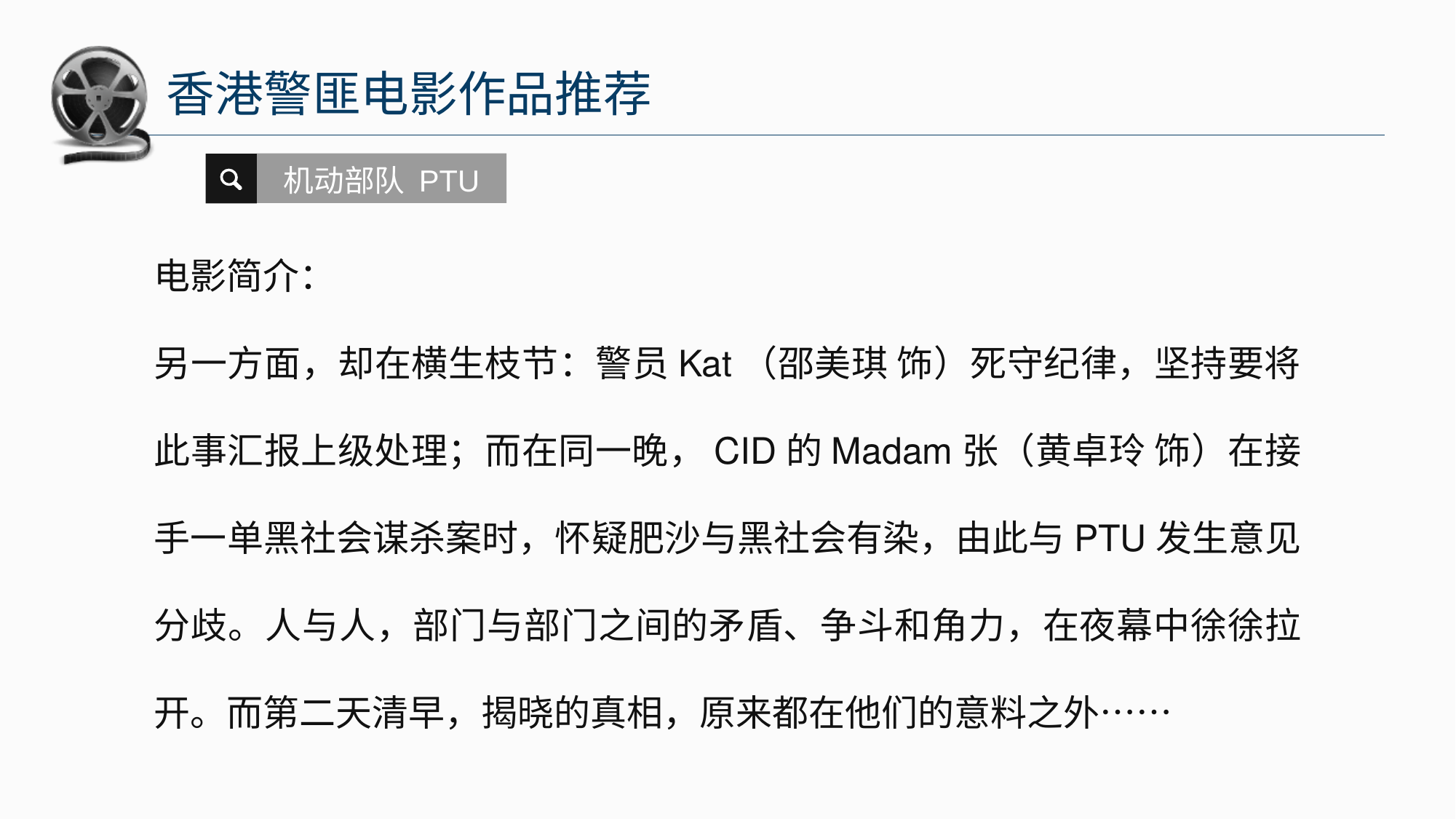

香港警匪电影作品推荐

机动部队 PTU
电影简介：
另一方面，却在横生枝节：警员Kat（邵美琪 饰）死守纪律，坚持要将此事汇报上级处理；而在同一晚，CID的Madam张（黄卓玲 饰）在接手一单黑社会谋杀案时，怀疑肥沙与黑社会有染，由此与PTU发生意见分歧。人与人，部门与部门之间的矛盾、争斗和角力，在夜幕中徐徐拉开。而第二天清早，揭晓的真相，原来都在他们的意料之外……